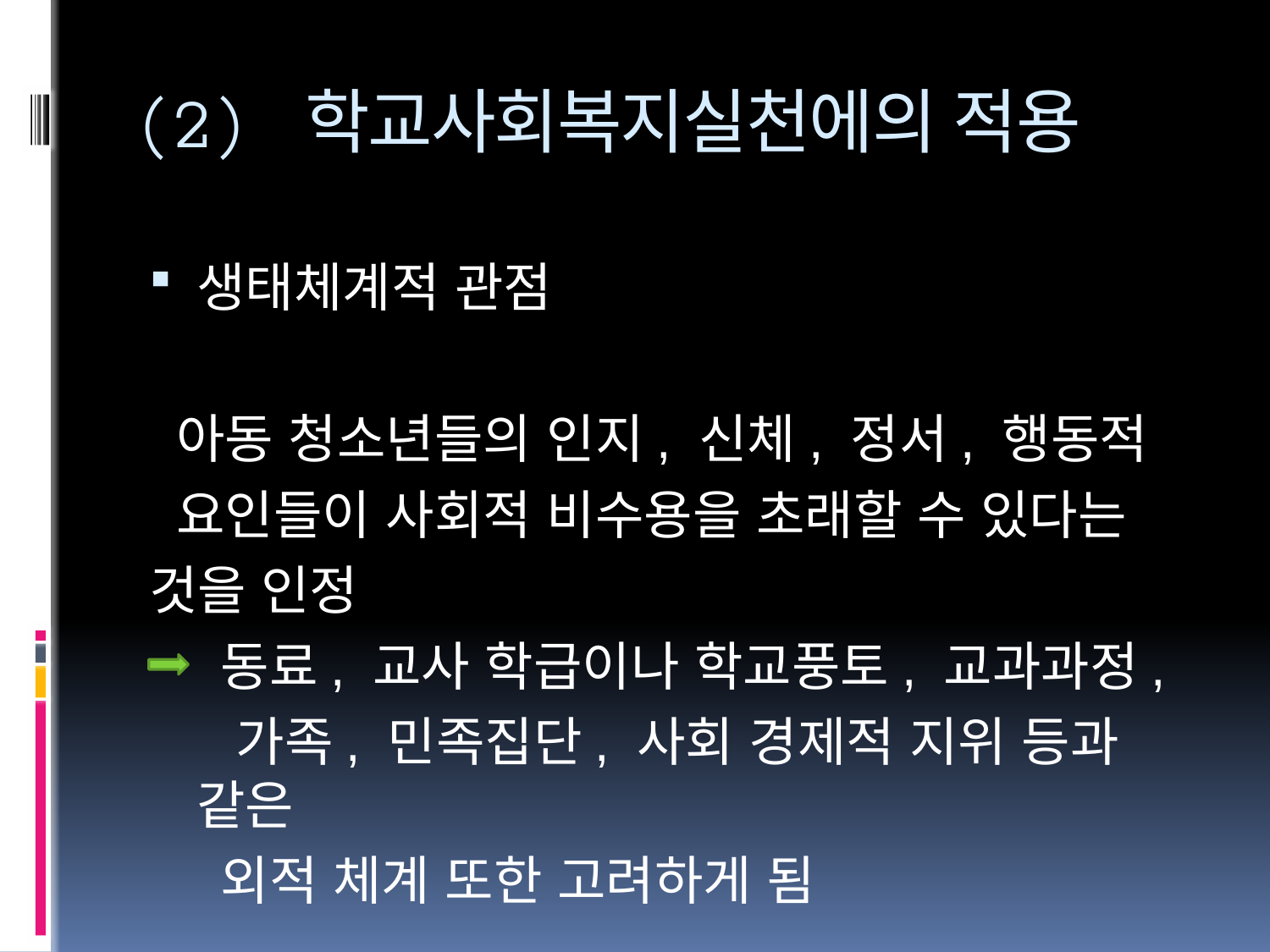

# (2) 학교사회복지실천에의 적용
생태체계적 관점

 아동 청소년들의 인지, 신체, 정서, 행동적
 요인들이 사회적 비수용을 초래할 수 있다는
것을 인정
    동료, 교사 학급이나 학교풍토, 교과과정,
     가족, 민족집단, 사회 경제적 지위 등과 같은
    외적 체계 또한 고려하게 됨